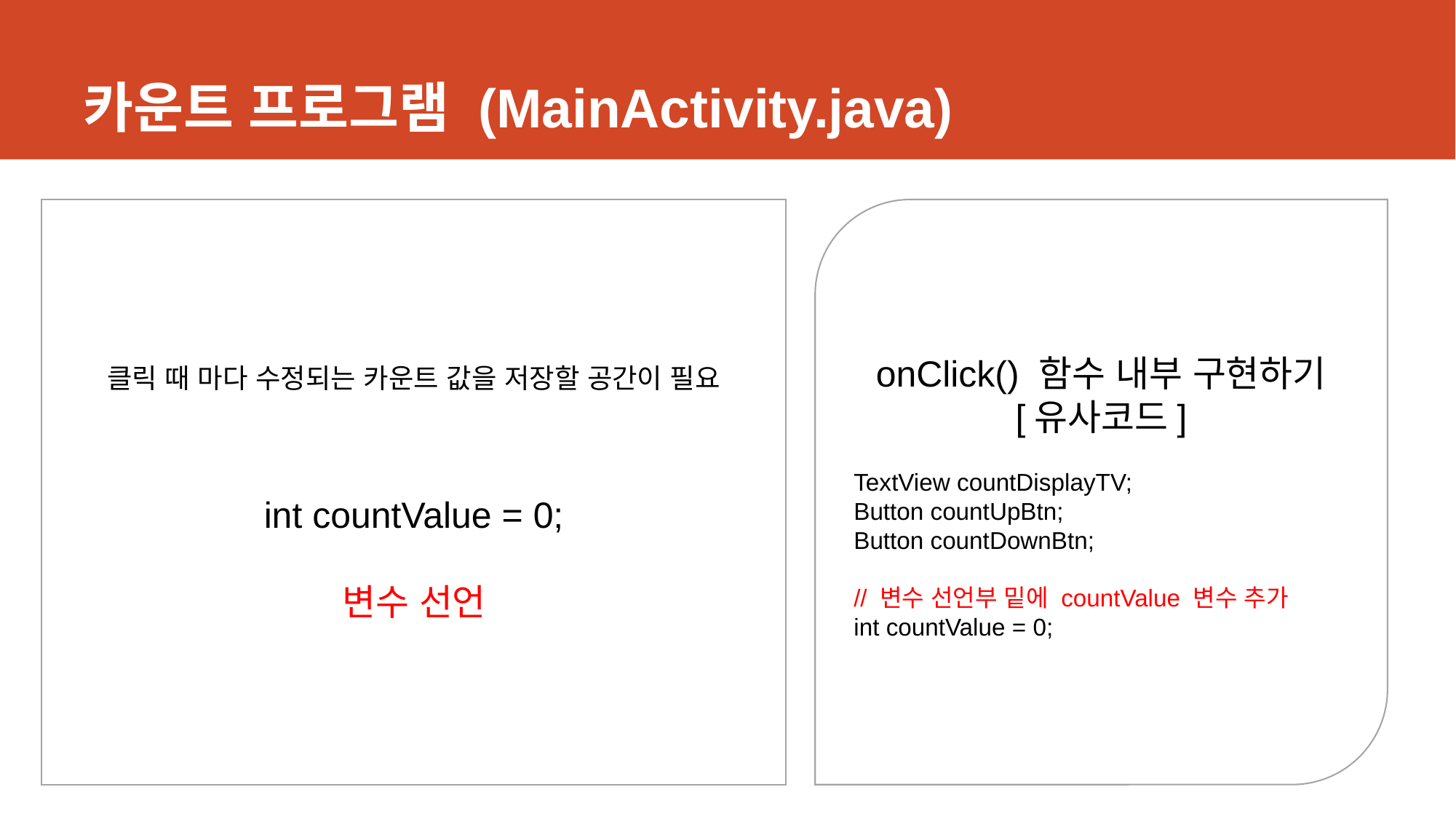

# 카운트 프로그램 (MainActivity.java)
클릭 때 마다 수정되는 카운트 값을 저장할 공간이 필요

int countValue = 0;

변수 선언

onClick() 함수 내부 구현하기 [유사코드]
TextView countDisplayTV;
Button countUpBtn;
Button countDownBtn;
// 변수 선언부 밑에 countValue 변수 추가
int countValue = 0;